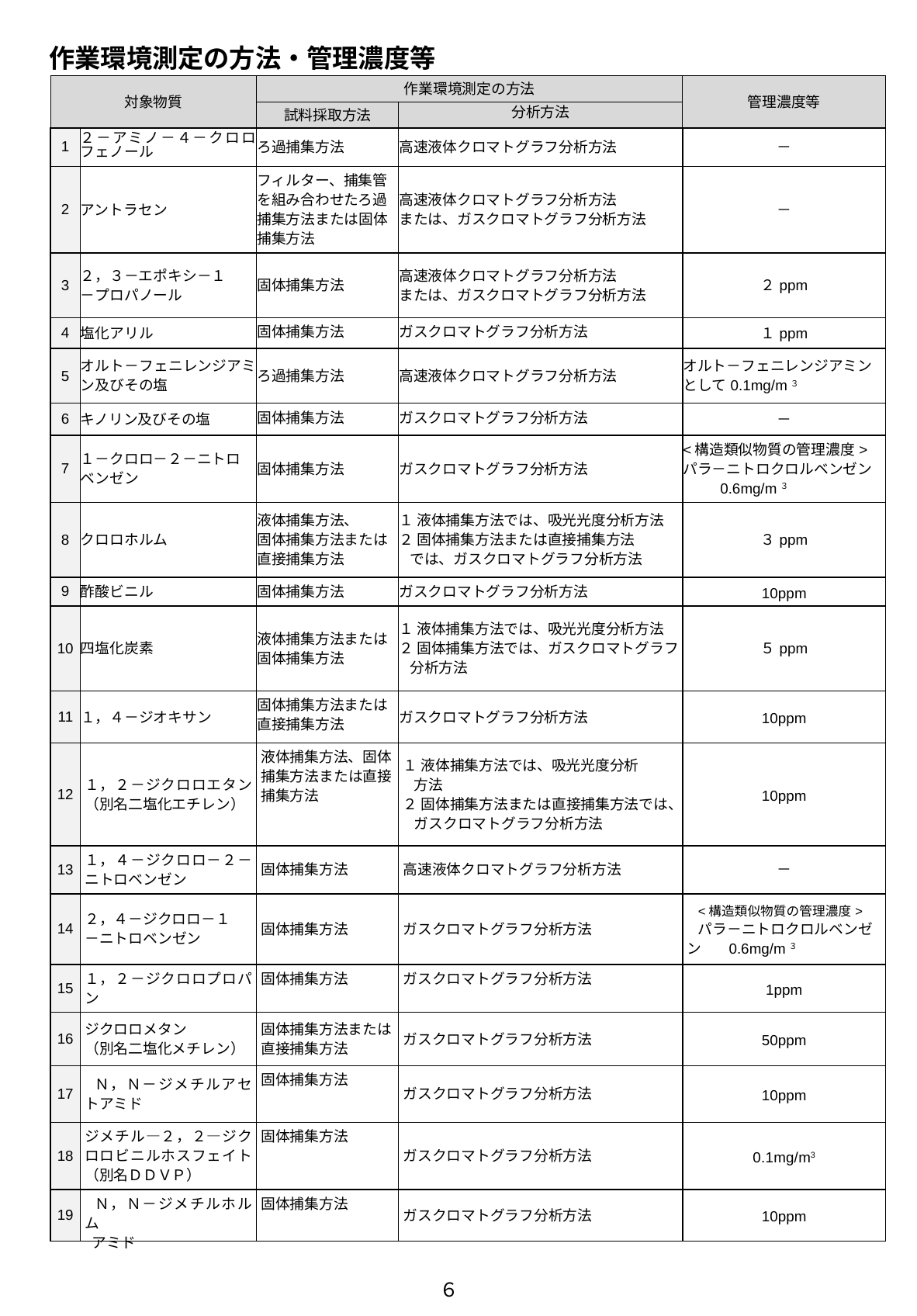

作業環境測定の方法・管理濃度等
| 対象物質 |  | 作業環境測定の方法 |  | 管理濃度等 |
| --- | --- | --- | --- | --- |
|  |  | 試料採取方法 | 分析方法 |  |
| 1 | ２－アミノ－４－クロロ フェノール | ろ過捕集方法 | 高速液体クロマトグラフ分析方法 | － |
| 2 | アントラセン | フィルター、捕集管を組み合わせたろ過捕集方法または固体捕集方法 | 高速液体クロマトグラフ分析方法 または、ガスクロマトグラフ分析方法 | － |
| 3 | ２，３－エポキシ－１ －プロパノール | 固体捕集方法 | 高速液体クロマトグラフ分析方法 または、ガスクロマトグラフ分析方法 | ２ppm |
| 4 | 塩化アリル | 固体捕集方法 | ガスクロマトグラフ分析方法 | １ppm |
| 5 | オルト－フェニレンジアミン及びその塩 | ろ過捕集方法 | 高速液体クロマトグラフ分析方法 | オルト－フェニレンジアミンとして0.1mg/m３ |
| 6 | キノリン及びその塩 | 固体捕集方法 | ガスクロマトグラフ分析方法 | － |
| 7 | １－クロロ－２－ニトロ ベンゼン | 固体捕集方法 | ガスクロマトグラフ分析方法 | <構造類似物質の管理濃度> パラ－ニトロクロルベンゼン 0.6mg/m３ |
| 8 | クロロホルム | 液体捕集方法、 固体捕集方法または 直接捕集方法 | １ 液体捕集方法では、吸光光度分析方法 ２ 固体捕集方法または直接捕集方法 では、ガスクロマトグラフ分析方法 | ３ppm |
| 9 | 酢酸ビニル | 固体捕集方法 | ガスクロマトグラフ分析方法 | 10ppm |
| 10 | 四塩化炭素 | 液体捕集方法または固体捕集方法 | １ 液体捕集方法では、吸光光度分析方法 ２ 固体捕集方法では、ガスクロマトグラフ分析方法 | ５ppm |
| 11 | １，４－ジオキサン | 固体捕集方法または 直接捕集方法 | ガスクロマトグラフ分析方法 | 10ppm |
| 12 | １，２－ジクロロエタン（別名二塩化エチレン） | 液体捕集方法、固体捕集方法または直接捕集方法 | １ 液体捕集方法では、吸光光度分析 方法 ２ 固体捕集方法または直接捕集方法では、ガスクロマトグラフ分析方法 | 10ppm |
| 13 | １，４－ジクロロ－２－ニトロベンゼン | 固体捕集方法 | 高速液体クロマトグラフ分析方法 | － |
| 14 | ２，４－ジクロロ－１ －ニトロベンゼン | 固体捕集方法 | ガスクロマトグラフ分析方法 | <構造類似物質の管理濃度> パラ－ニトロクロルベンゼン 0.6mg/m３ |
| 15 | １，２－ジクロロプロパ ン | 固体捕集方法 | ガスクロマトグラフ分析方法 | 1ppm |
| 16 | ジクロロメタン （別名二塩化メチレン） | 固体捕集方法または 直接捕集方法 | ガスクロマトグラフ分析方法 | 50ppm |
| 17 | Ｎ，Ｎ－ジメチルアセトアミド | 固体捕集方法 | ガスクロマトグラフ分析方法 | 10ppm |
| 18 | ジメチル―２，２―ジクロロビニルホスフェイト（別名ＤＤＶＰ） | 固体捕集方法 | ガスクロマトグラフ分析方法 | 0.1mg/m3 |
| 19 | Ｎ，Ｎ－ジメチルホルム アミド | 固体捕集方法 | ガスクロマトグラフ分析方法 | 10ppm |
６